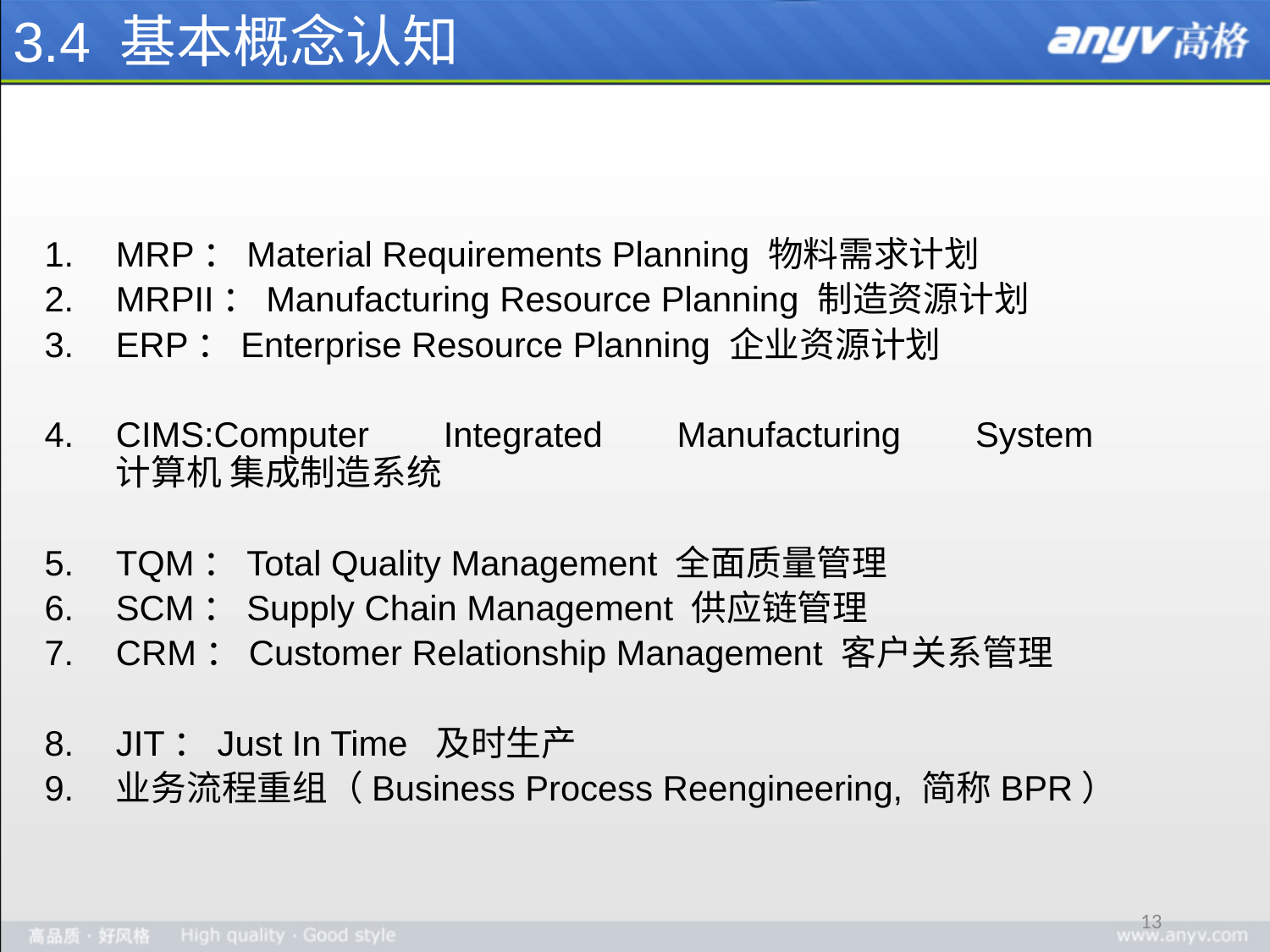

# 3.4 基本概念认知
MRP：Material Requirements Planning 物料需求计划
MRPII：Manufacturing Resource Planning 制造资源计划
ERP：Enterprise Resource Planning 企业资源计划

CIMS:Computer Integrated Manufacturing System
计算机 集成制造系统

TQM：Total Quality Management 全面质量管理
SCM：Supply Chain Management 供应链管理
CRM：Customer Relationship Management 客户关系管理

JIT：Just In Time  及时生产
业务流程重组（Business Process Reengineering, 简称BPR）
13